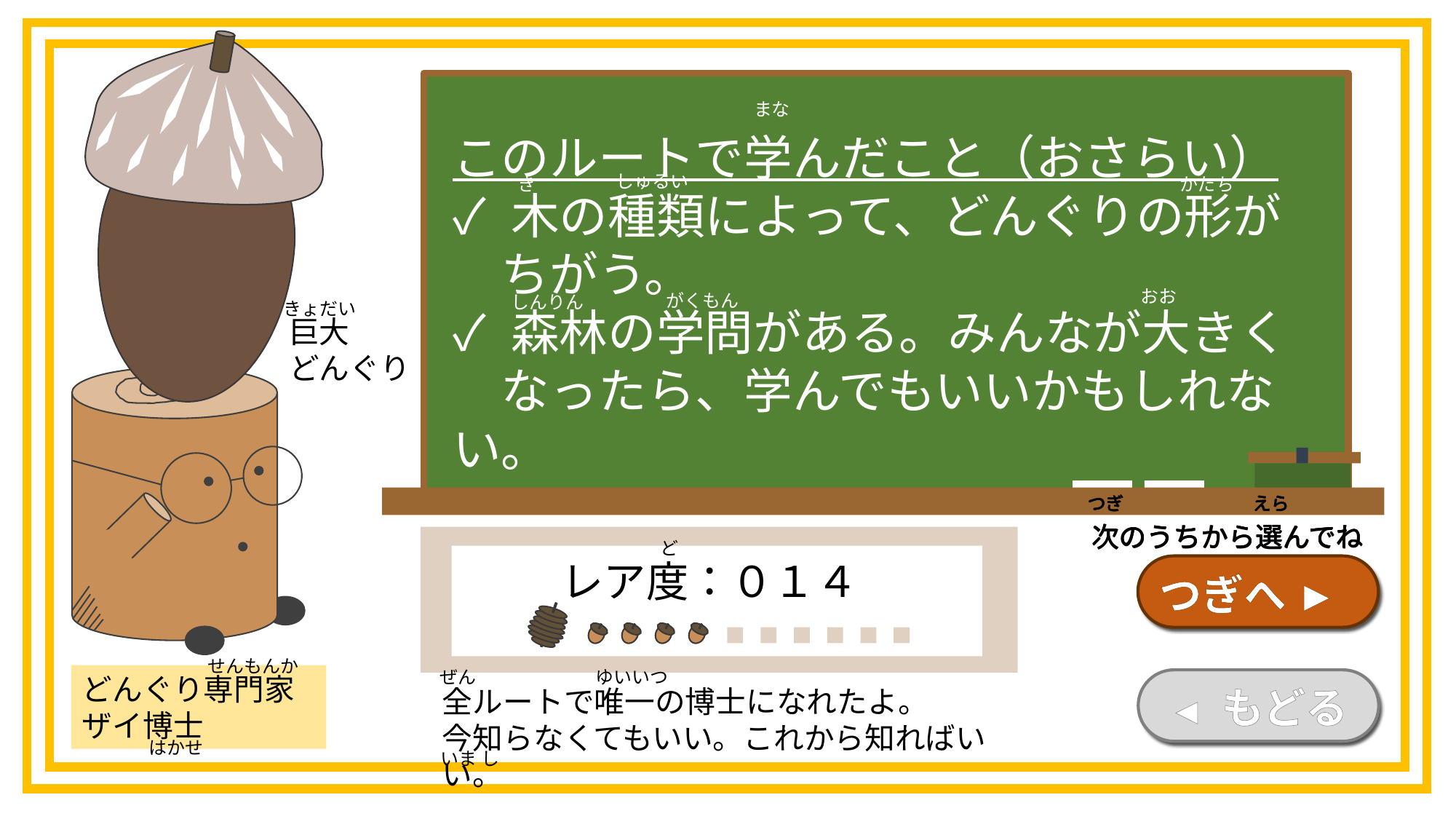

まな
このルートで学んだこと（おさらい）
✓ 木の種類によって、どんぐりの形が
　ちがう。
✓ 森林の学問がある。みんなが大きく
　なったら、学んでもいいかもしれない。

しゅるい
き
かたち
おお
がくもん
しんりん
きょだい
巨大
どんぐり

つぎ
えら
次のうちから選んでね
つぎ
えら
次のうちから選んでね
つぎ
えら
次のうちから選んでね
つぎ
えら
次のうちから選んでね

ど

レア度：０１４

つぎへ ►

せんもんか
ぜん　　　　　　  ゆいいつ
どんぐり専門家
ザイ博士

◄ もどる
全ルートで唯一の博士になれたよ。
今知らなくてもいい。これから知ればいい。
はかせ
いま
し